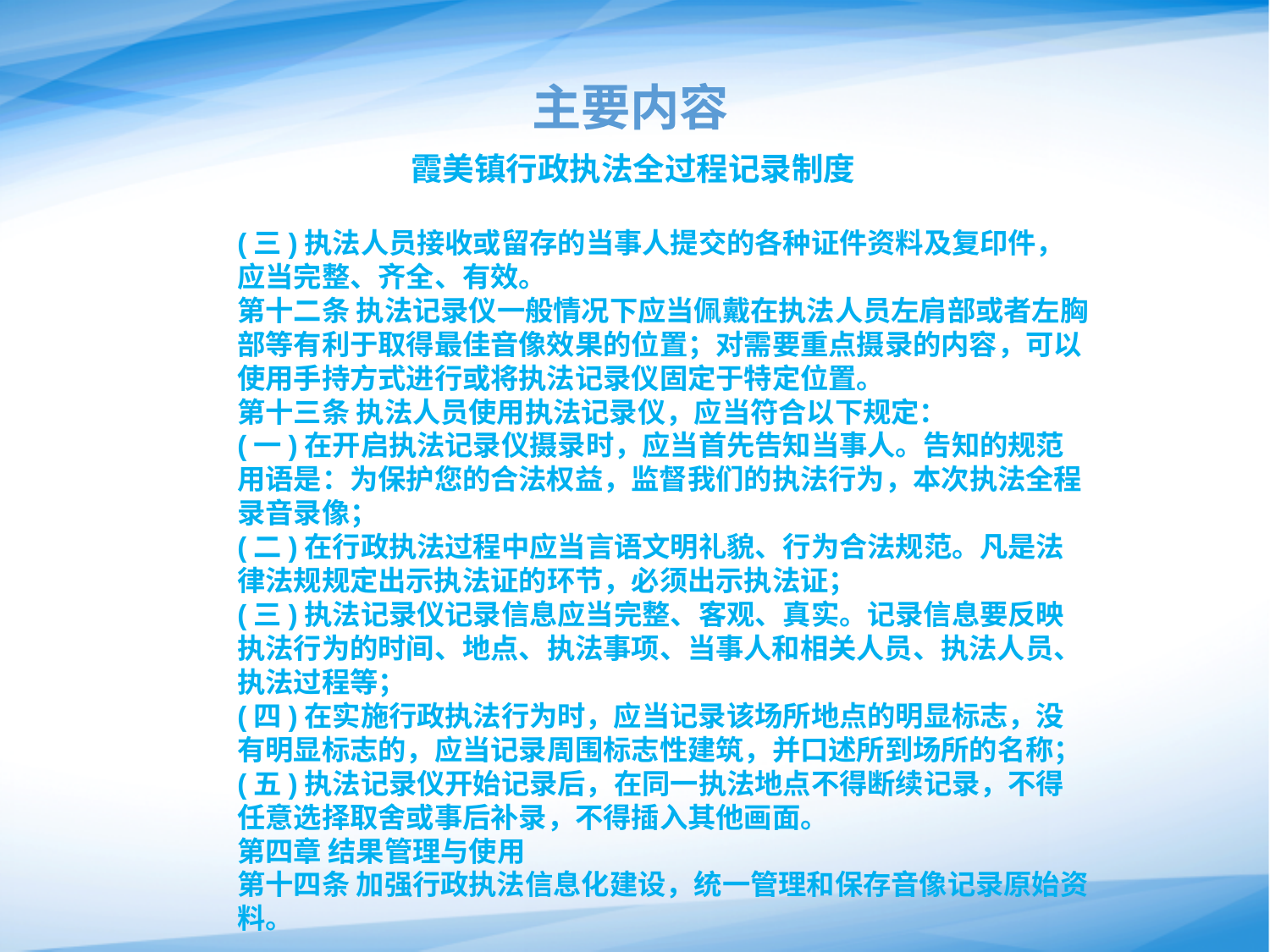

# 主要内容
                       霞美镇行政执法全过程记录制度

(三)执法人员接收或留存的当事人提交的各种证件资料及复印件，应当完整、齐全、有效。
第十二条 执法记录仪一般情况下应当佩戴在执法人员左肩部或者左胸部等有利于取得最佳音像效果的位置；对需要重点摄录的内容，可以使用手持方式进行或将执法记录仪固定于特定位置。
第十三条 执法人员使用执法记录仪，应当符合以下规定：
(一)在开启执法记录仪摄录时，应当首先告知当事人。告知的规范用语是：为保护您的合法权益，监督我们的执法行为，本次执法全程录音录像；
(二)在行政执法过程中应当言语文明礼貌、行为合法规范。凡是法律法规规定出示执法证的环节，必须出示执法证；
(三)执法记录仪记录信息应当完整、客观、真实。记录信息要反映执法行为的时间、地点、执法事项、当事人和相关人员、执法人员、执法过程等；
(四)在实施行政执法行为时，应当记录该场所地点的明显标志，没有明显标志的，应当记录周围标志性建筑，并口述所到场所的名称；
(五)执法记录仪开始记录后，在同一执法地点不得断续记录，不得任意选择取舍或事后补录，不得插入其他画面。
第四章 结果管理与使用
第十四条 加强行政执法信息化建设，统一管理和保存音像记录原始资料。